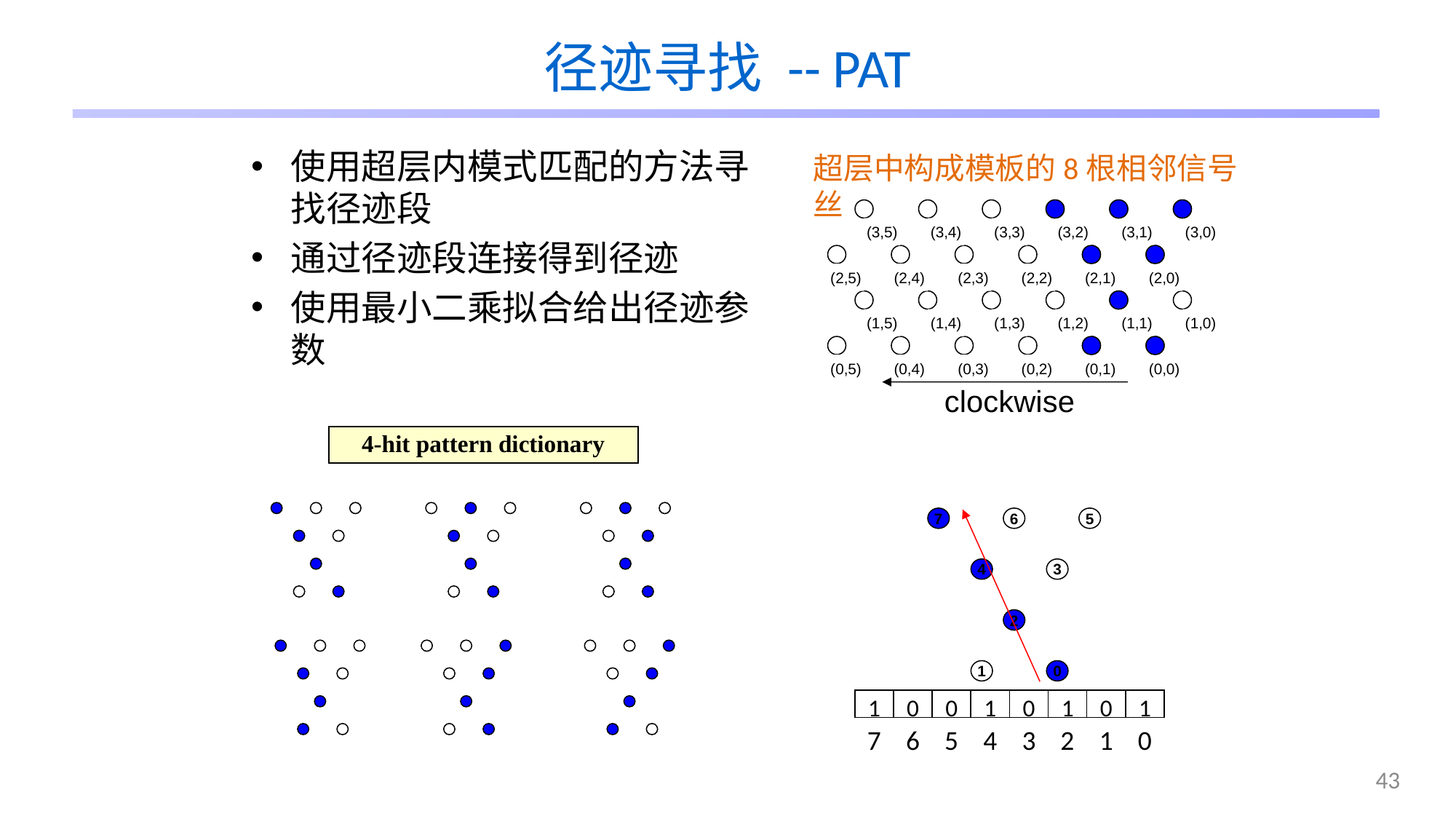

# 径迹寻找 -- PAT
使用超层内模式匹配的方法寻找径迹段
通过径迹段连接得到径迹
使用最小二乘拟合给出径迹参数
超层中构成模板的8根相邻信号丝

(3,5)
(3,4)
(3,3)
(3,2)
(3,1)
(3,0)
(2,5)
(2,4)
(2,3)
(2,2)
(2,1)
(2,0)
(1,5)
(1,4)
(1,3)
(1,2)
(1,1)
(1,0)
(0,5)
(0,4)
(0,3)
(0,2)
(0,1)
(0,0)

clockwise

4-hit pattern dictionary

7
6
5
4
3
2
1
0
1
0
0
1
0
1
0
1
7
6
5
4
3
2
1
0

43